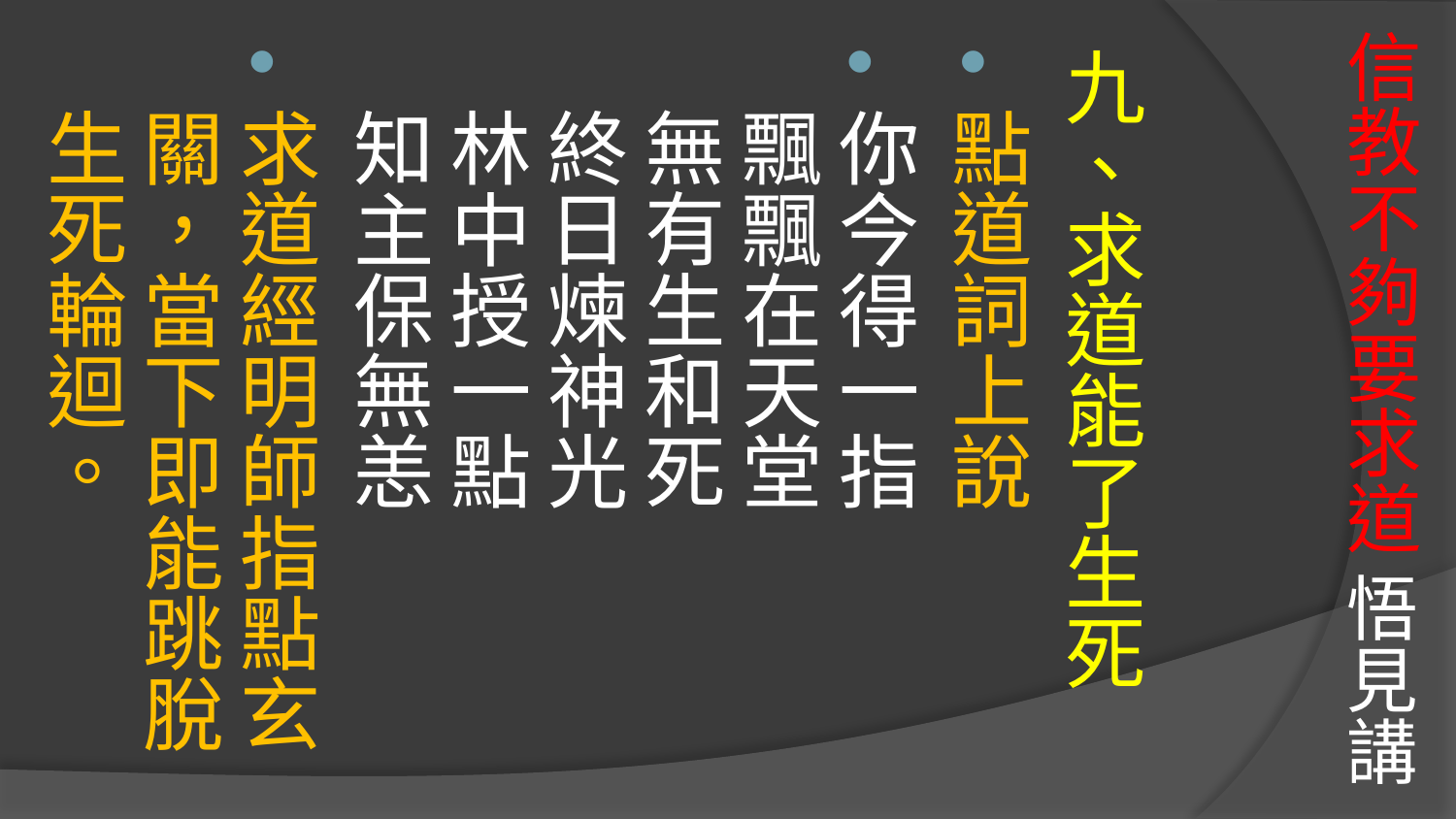

# 信教不夠要求道 悟見講
九、求道能了生死
點道詞上說
你今得一指 
飄飄在天堂 
無有生和死 
終日煉神光 
林中授一點 
知主保無恙
求道經明師指點玄關，當下即能跳脫生死輪迴。